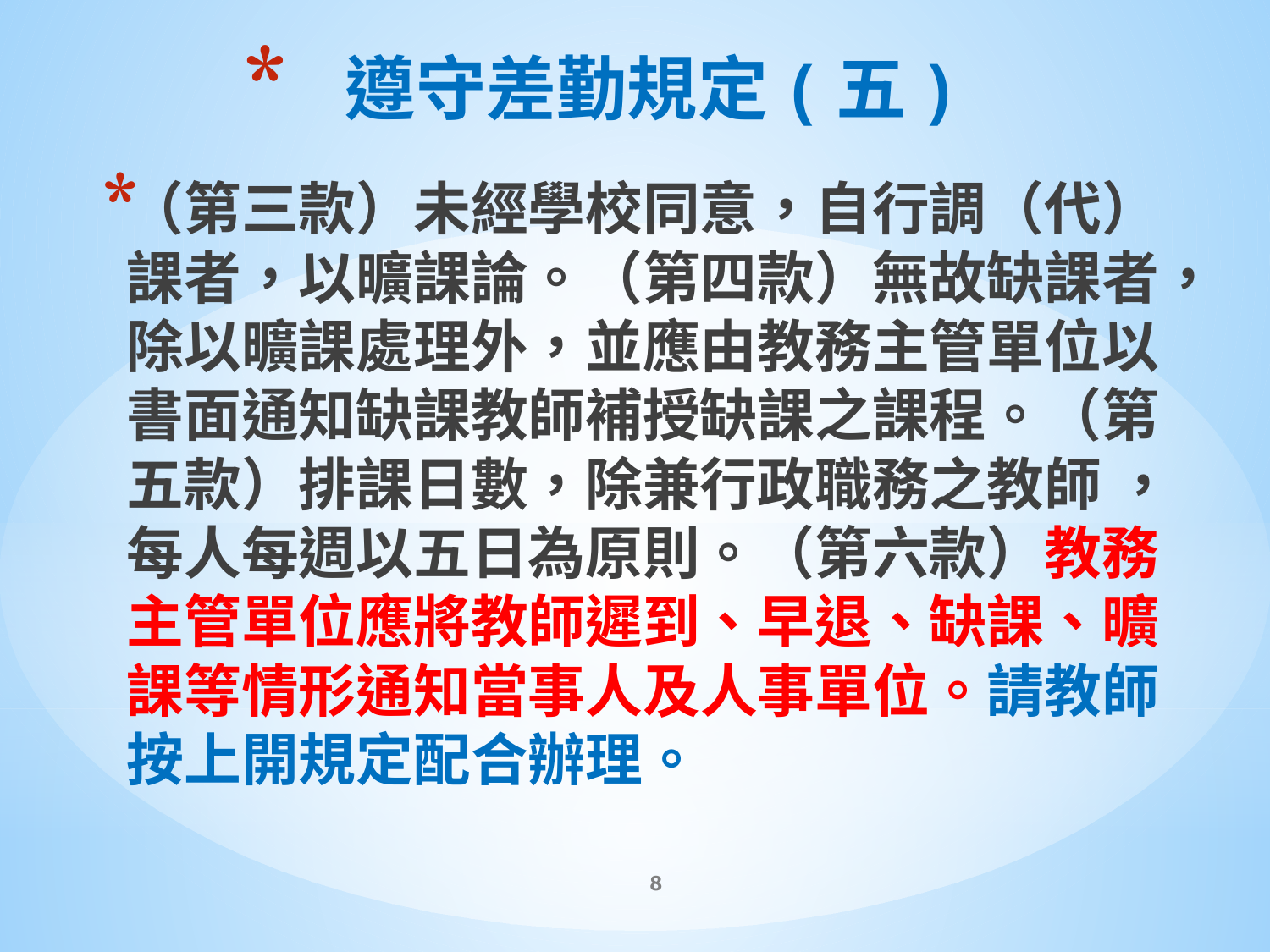

# 遵守差勤規定(五)
（第三款）未經學校同意，自行調（代）課者，以曠課論。（第四款）無故缺課者，除以曠課處理外，並應由教務主管單位以書面通知缺課教師補授缺課之課程。（第五款）排課日數，除兼行政職務之教師 ，每人每週以五日為原則。（第六款）教務主管單位應將教師遲到、早退、缺課、曠課等情形通知當事人及人事單位。請教師按上開規定配合辦理。

8